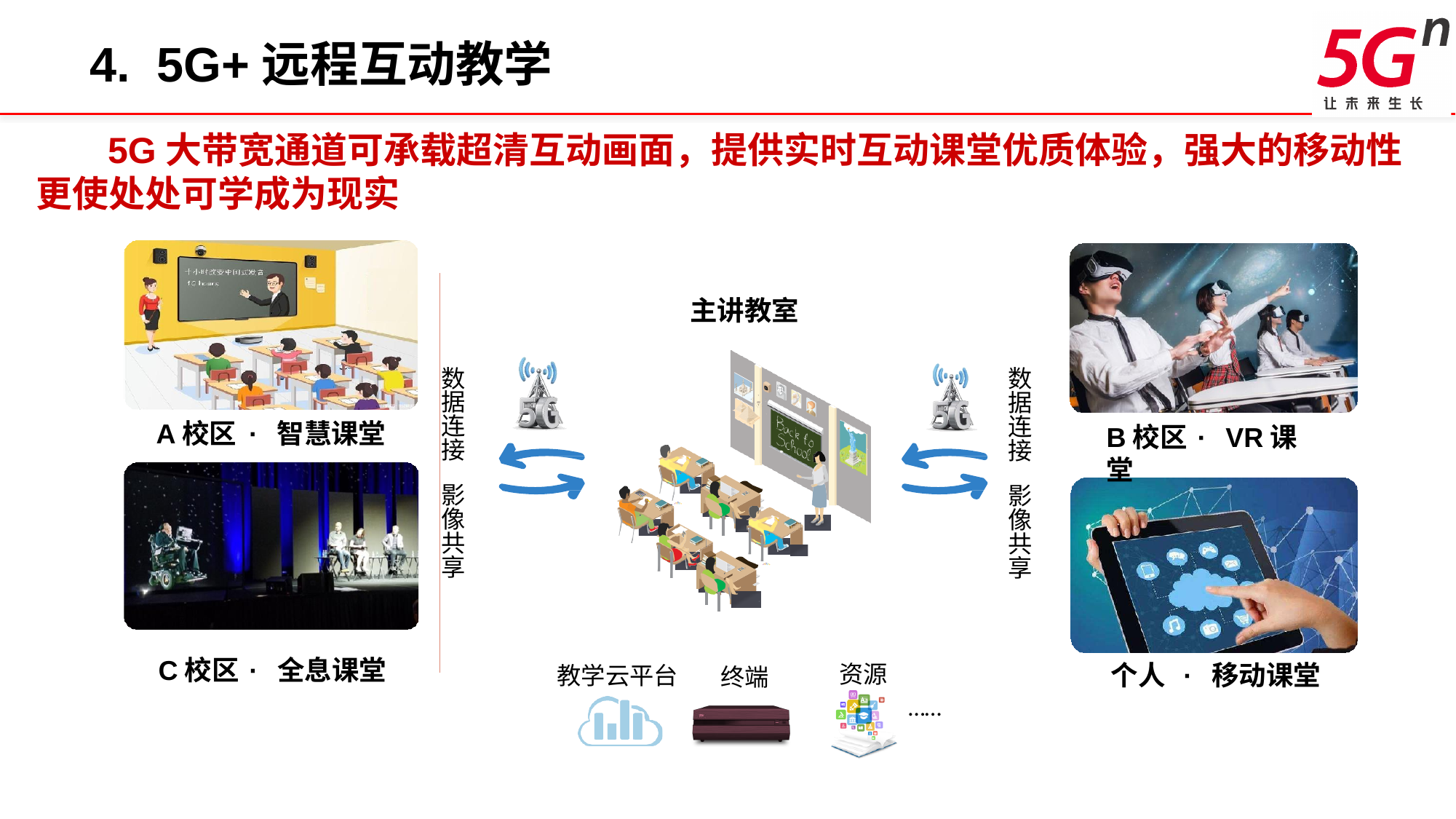

4.  5G+远程互动教学
       5G大带宽通道可承载超清互动画面，提供实时互动课堂优质体验，强大的移动性更使处处可学成为现实

主讲教室

数 据 连 接
影 像 共 享
数 据 连 接
影 像 共 享

A校区	·	智慧课堂

B校区	·	VR课堂

C校区	·	全息课堂
个人	·	移动课堂
资源
教学云平台
终端
……